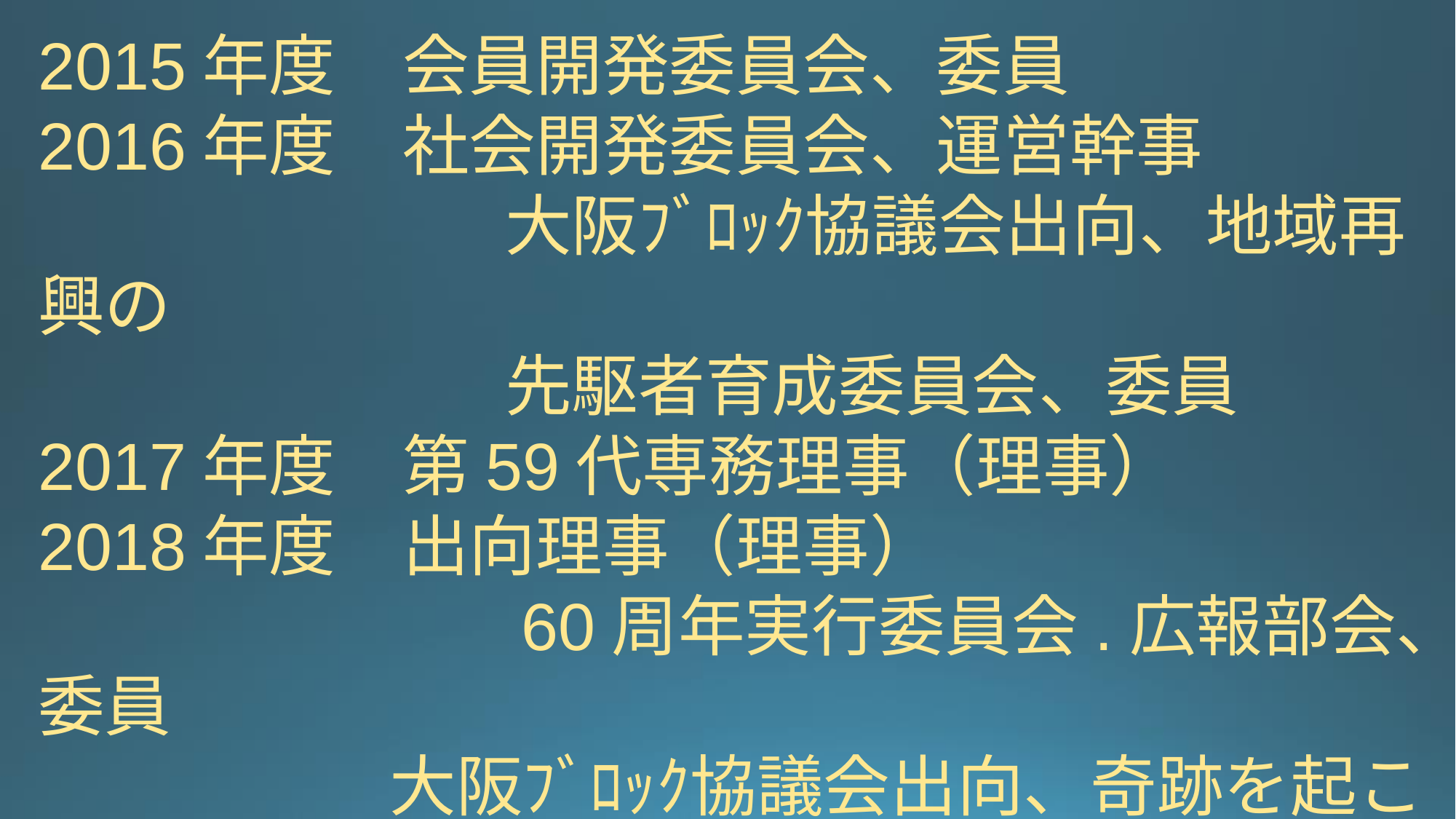

2015年度　会員開発委員会、委員
2016年度　社会開発委員会、運営幹事
　　　　　　　大阪ﾌﾞﾛｯｸ協議会出向、地域再興の
　　　　　　　先駆者育成委員会、委員
2017年度　第59代専務理事（理事）
2018年度　出向理事（理事）
　　　　　　　60周年実行委員会.広報部会、委員
		　　大阪ﾌﾞﾛｯｸ協議会出向、奇跡を起こす
　　　　　　　人財育成委員会、委員長